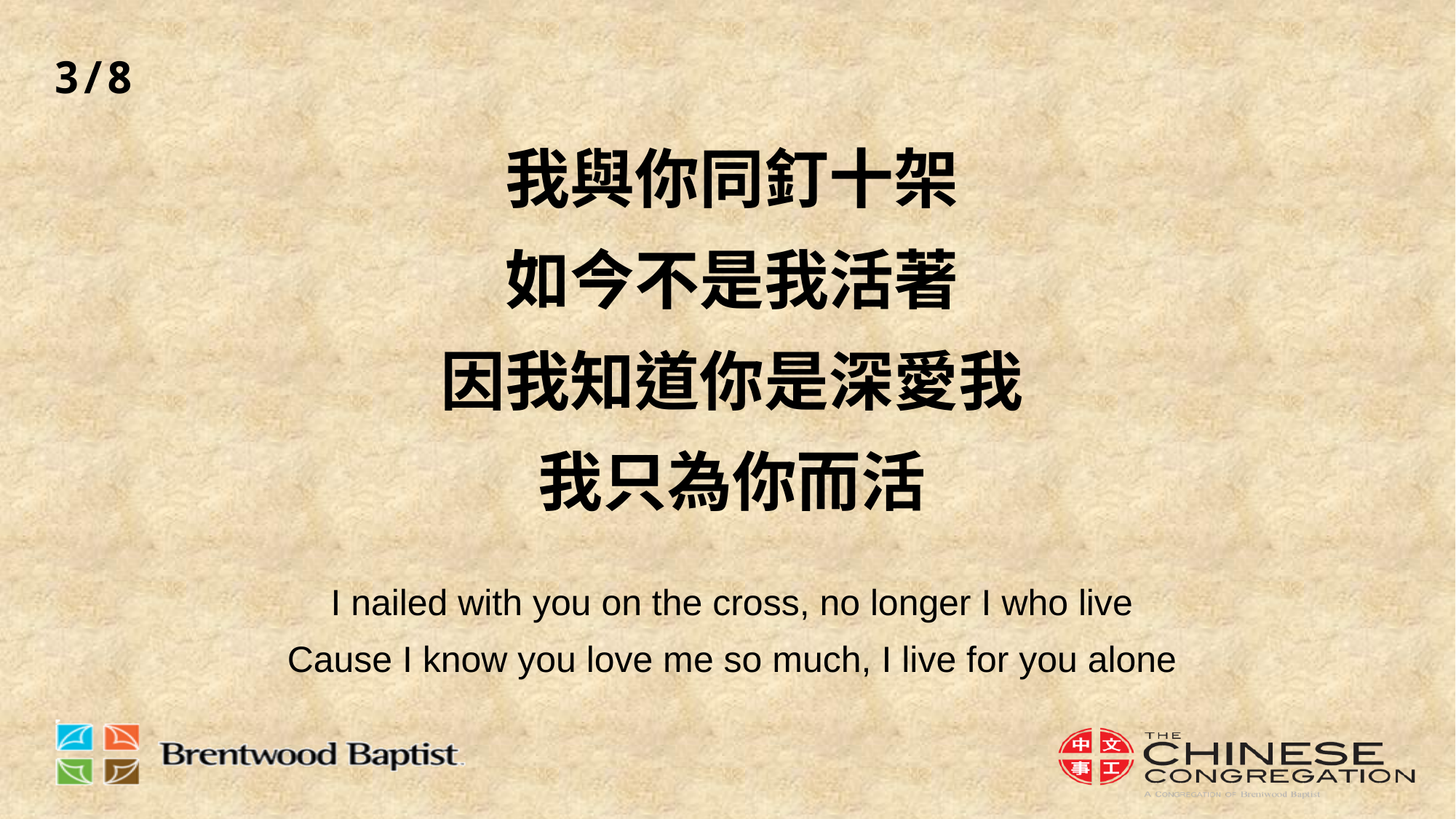

3/8
# 我與你同釘十架 如今不是我活著 因我知道你是深愛我 我只為你而活 I nailed with you on the cross, no longer I who live Cause I know you love me so much, I live for you alone